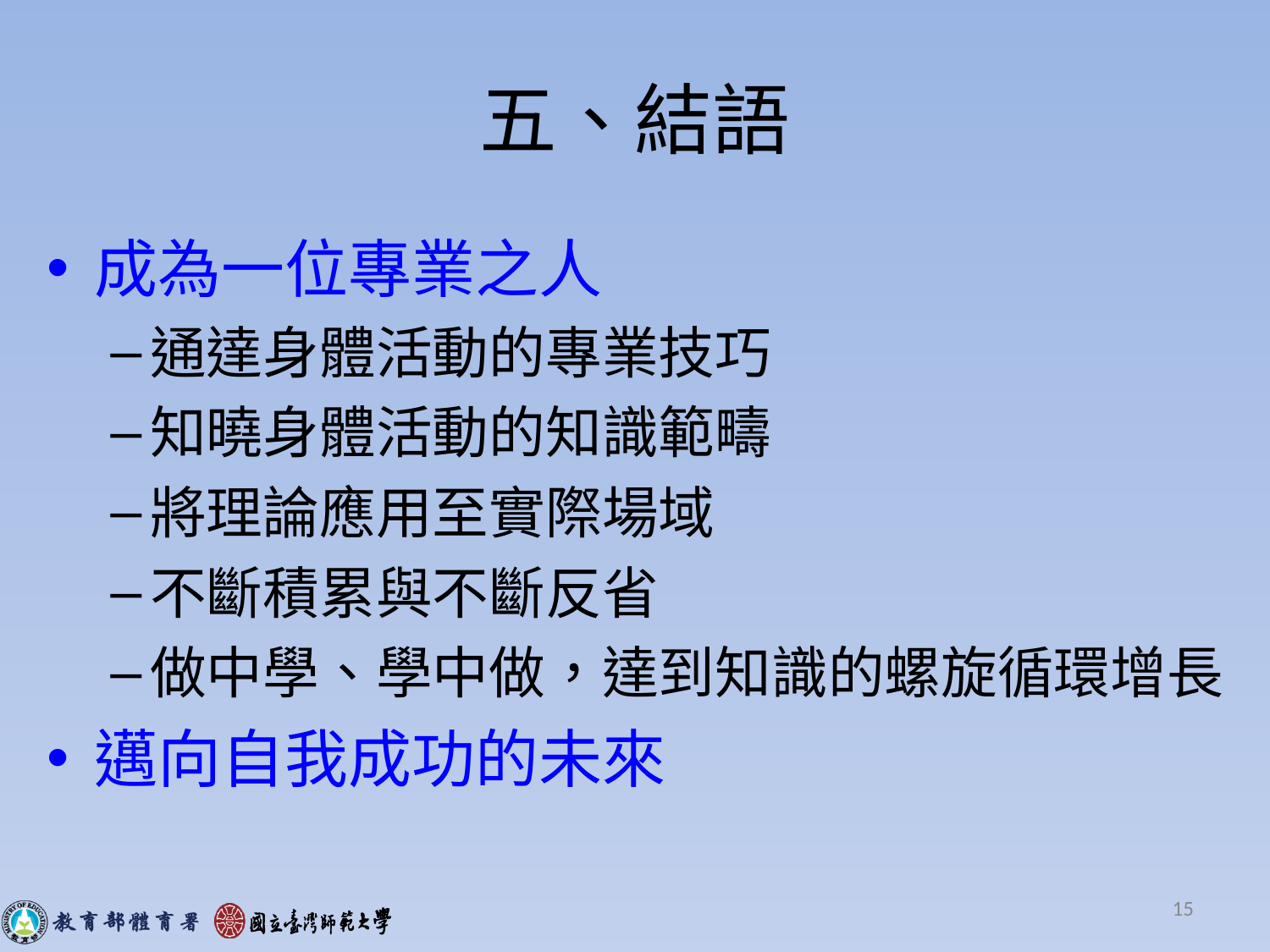

# 五、結語
成為一位專業之人
通達身體活動的專業技巧
知曉身體活動的知識範疇
將理論應用至實際場域
不斷積累與不斷反省
做中學、學中做，達到知識的螺旋循環增長
邁向自我成功的未來

15